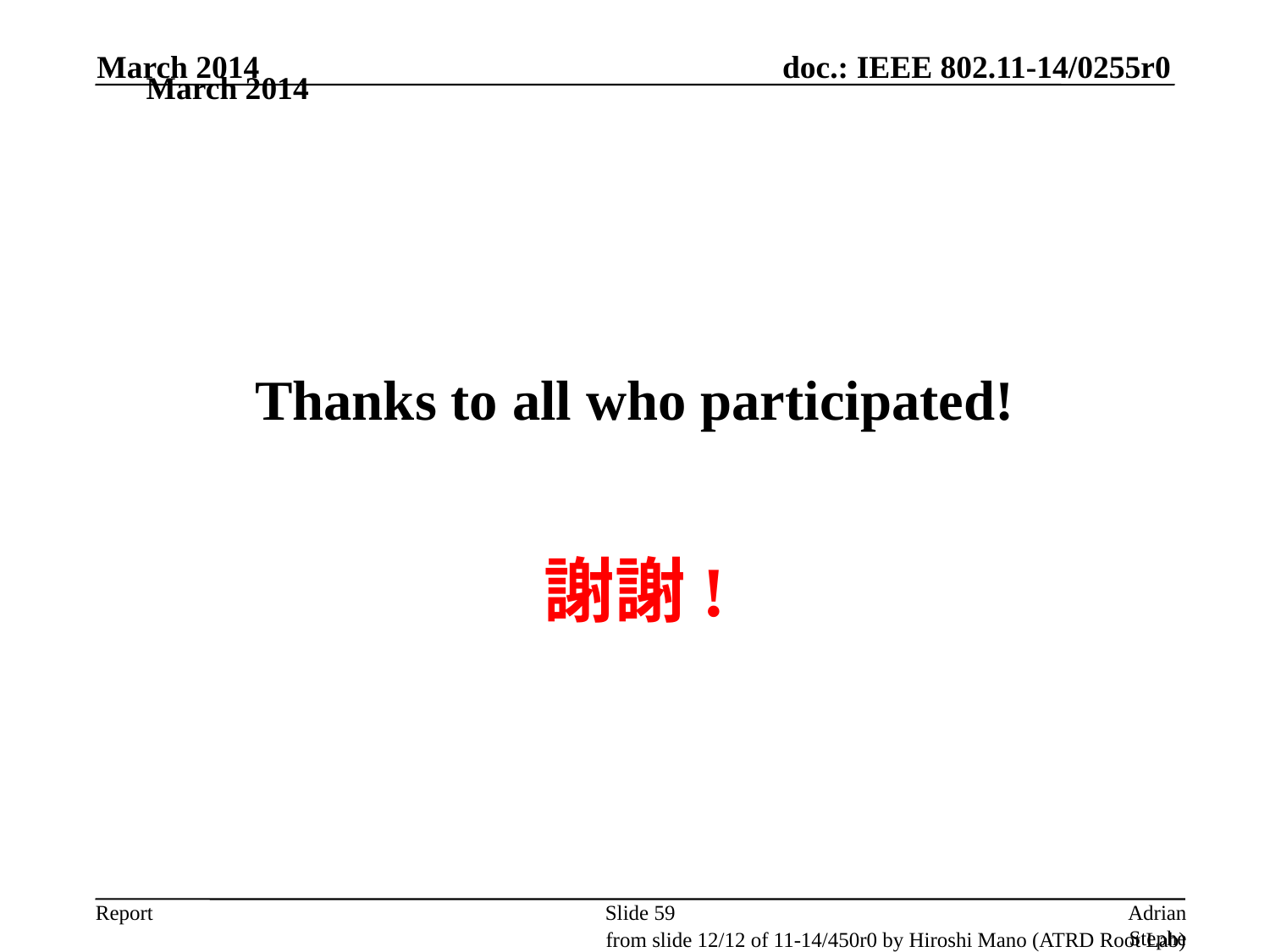

March 2014
March 2014
# Thanks to all who participated!
謝謝!
Slide 59
Adrian Stephens, Intel Corporation
from slide 12/12 of 11-14/450r0 by Hiroshi Mano (ATRD Root Lab)